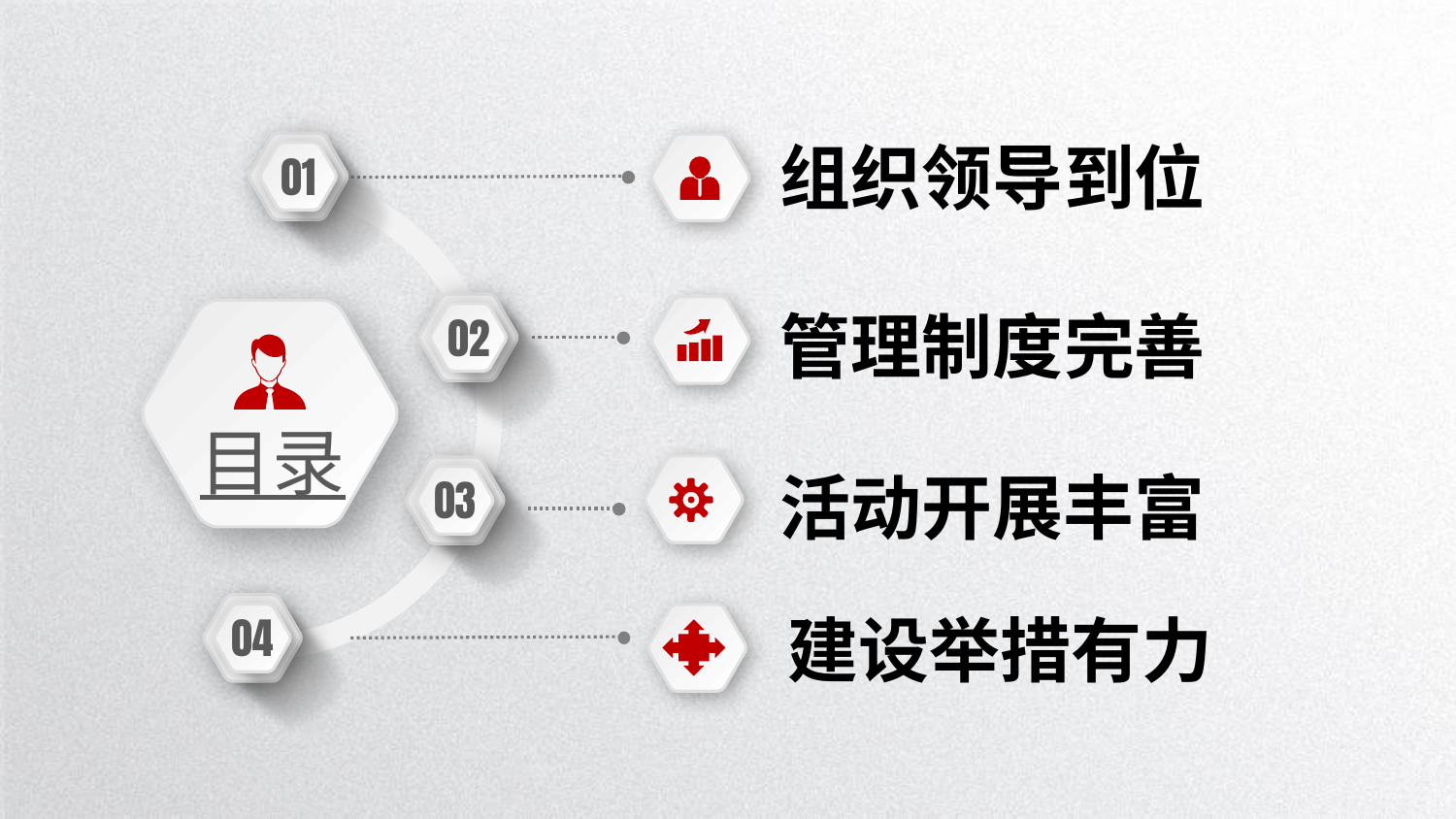

01
组织领导到位

02
管理制度完善

目录

03

活动开展丰富

04
建设举措有力